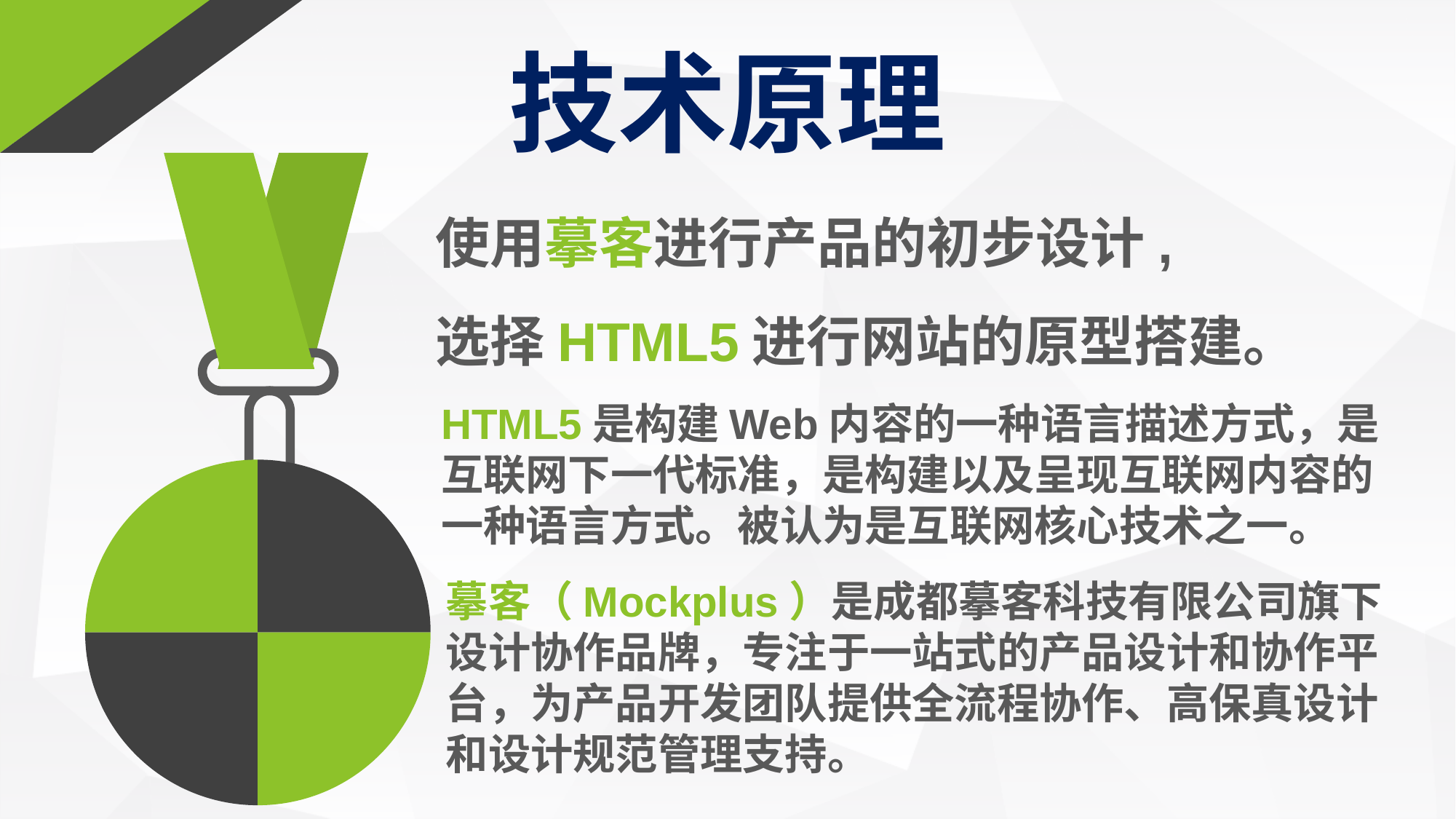

技术原理

使用摹客进行产品的初步设计,
选择HTML5进行网站的原型搭建。

HTML5是构建Web内容的一种语言描述方式，是互联网下一代标准，是构建以及呈现互联网内容的一种语言方式。被认为是互联网核心技术之一。

摹客（Mockplus）是成都摹客科技有限公司旗下设计协作品牌，专注于一站式的产品设计和协作平台，为产品开发团队提供全流程协作、高保真设计和设计规范管理支持。